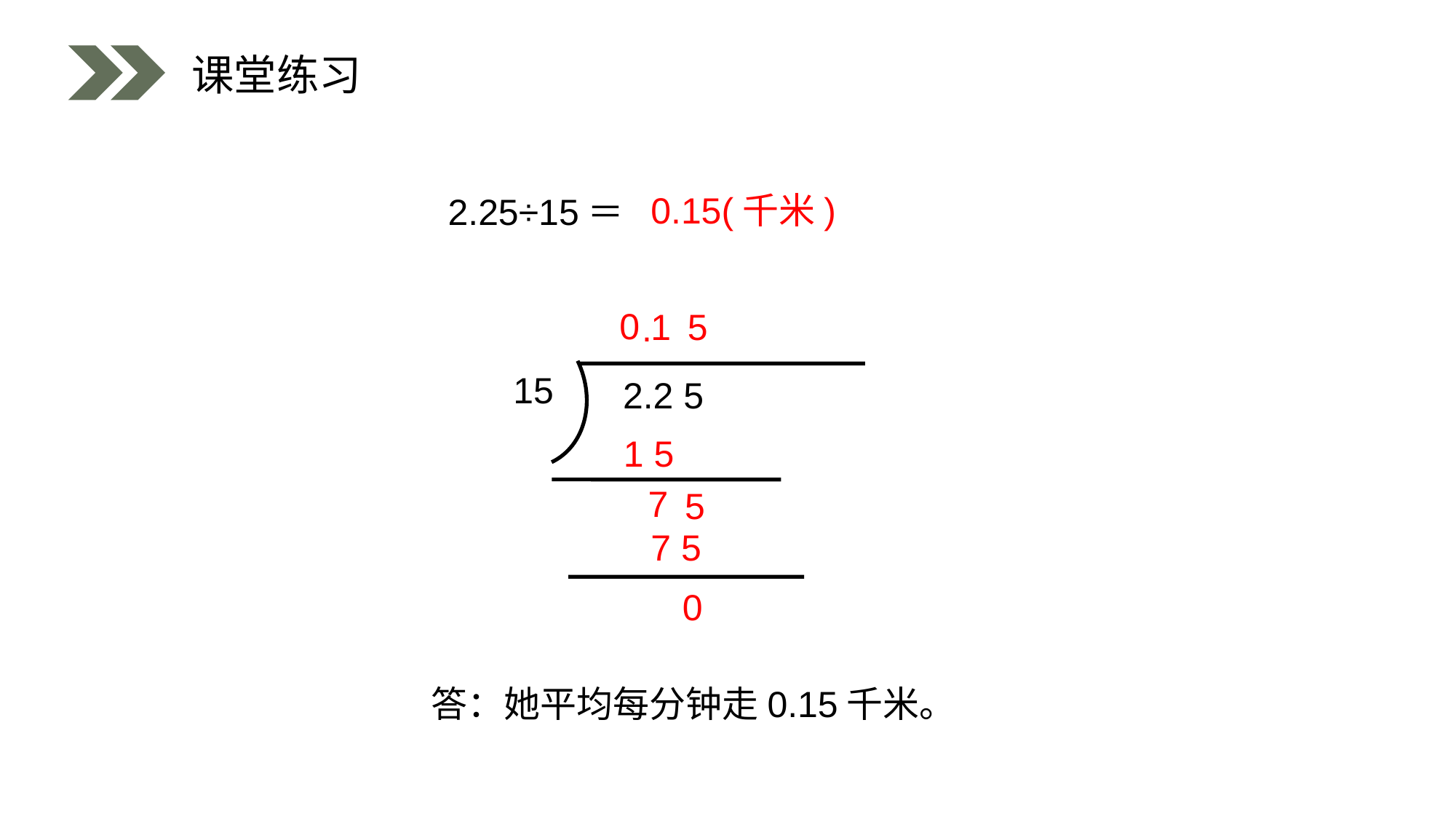

课堂练习
0.15(千米)
2.25÷15＝
0
5
1
.
15

2.2 5
1 5
 7
5

7 5

0
答：她平均每分钟走0.15千米。